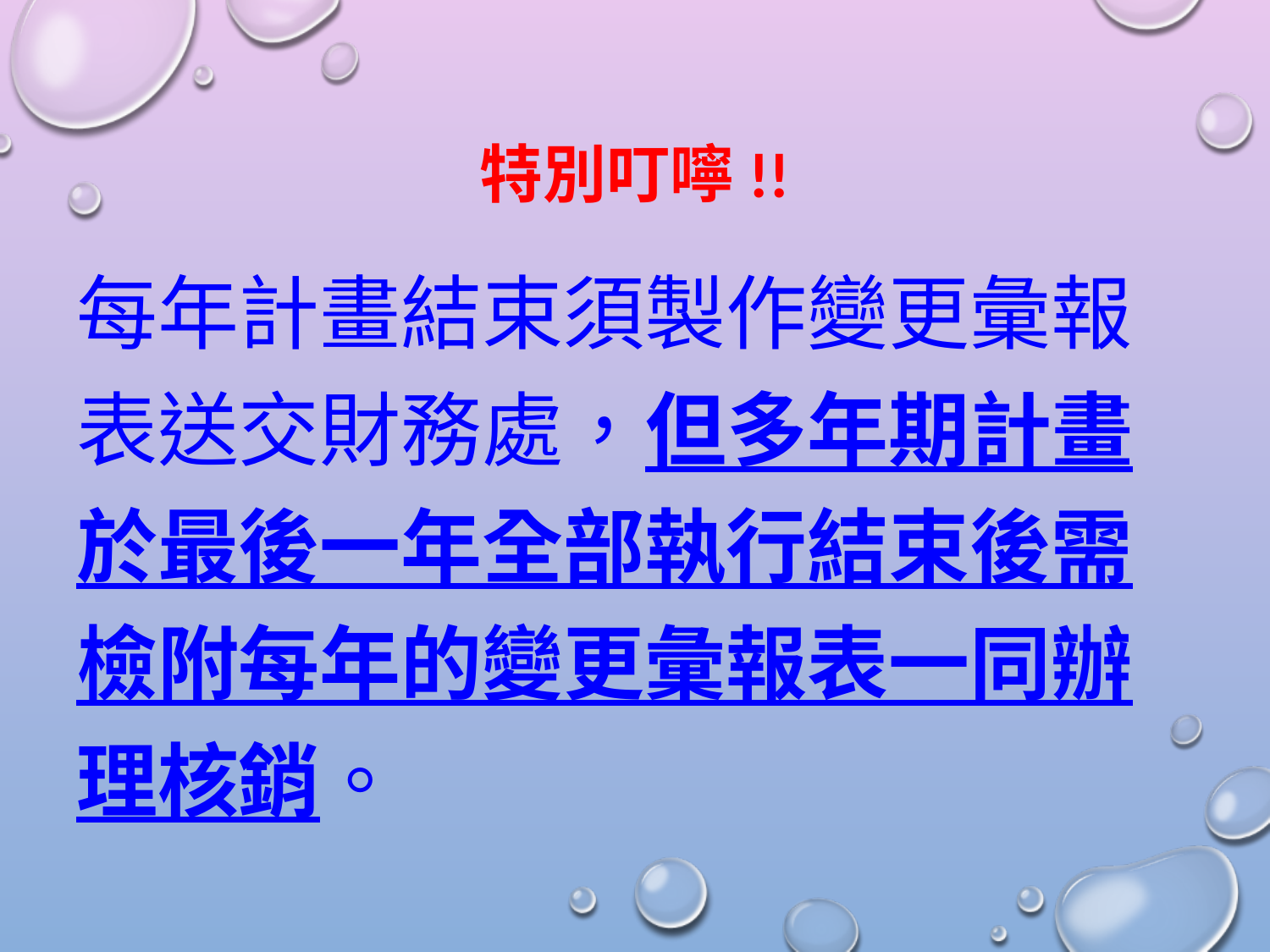

# 特別叮嚀!!
每年計畫結束須製作變更彙報表送交財務處，但多年期計畫於最後一年全部執行結束後需檢附每年的變更彙報表一同辦理核銷。